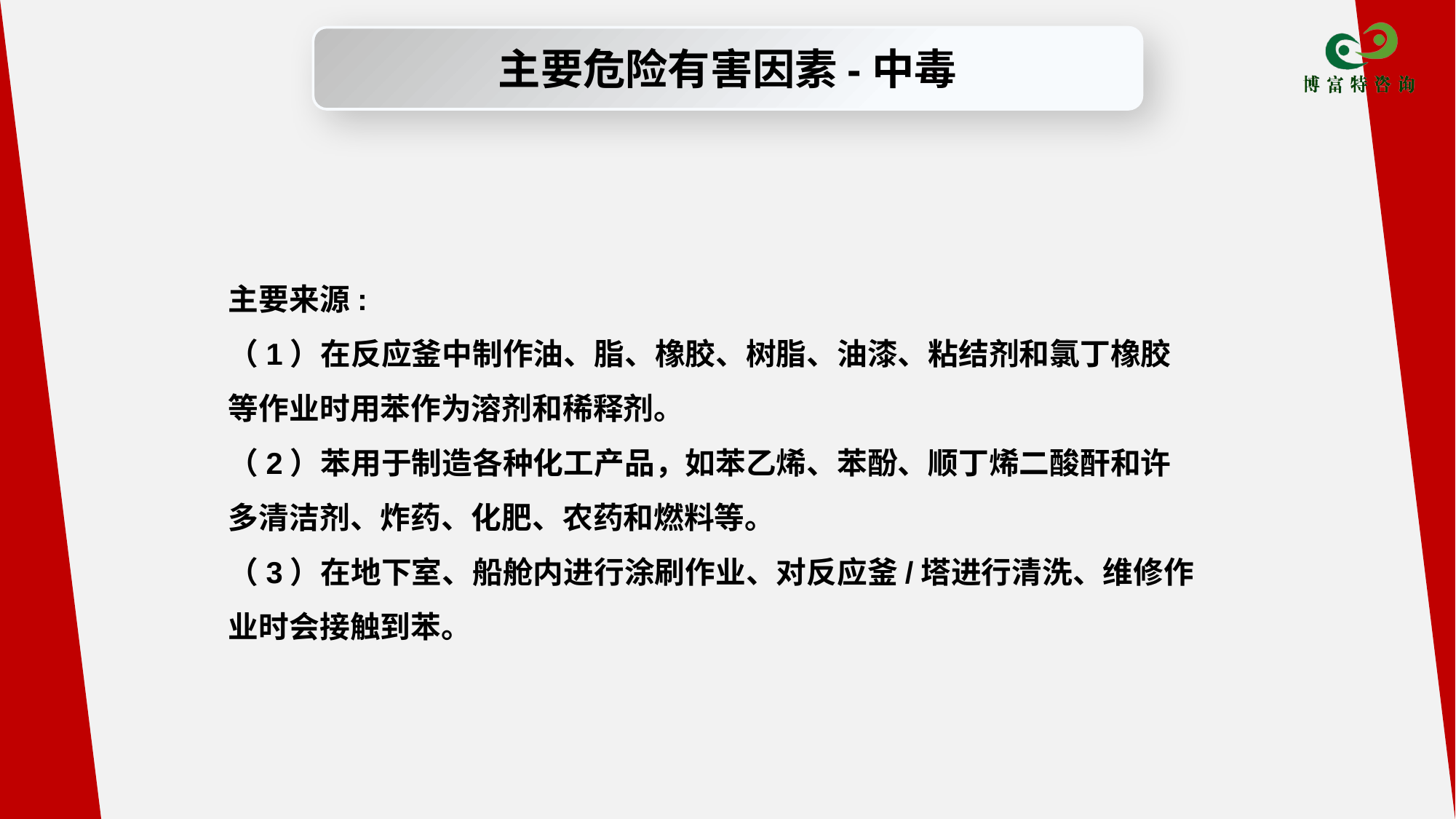

主要危险有害因素-中毒
主要来源:
（1）在反应釜中制作油、脂、橡胶、树脂、油漆、粘结剂和氯丁橡胶等作业时用苯作为溶剂和稀释剂。
（2）苯用于制造各种化工产品，如苯乙烯、苯酚、顺丁烯二酸酐和许多清洁剂、炸药、化肥、农药和燃料等。
（3）在地下室、船舱内进行涂刷作业、对反应釜/塔进行清洗、维修作业时会接触到苯。